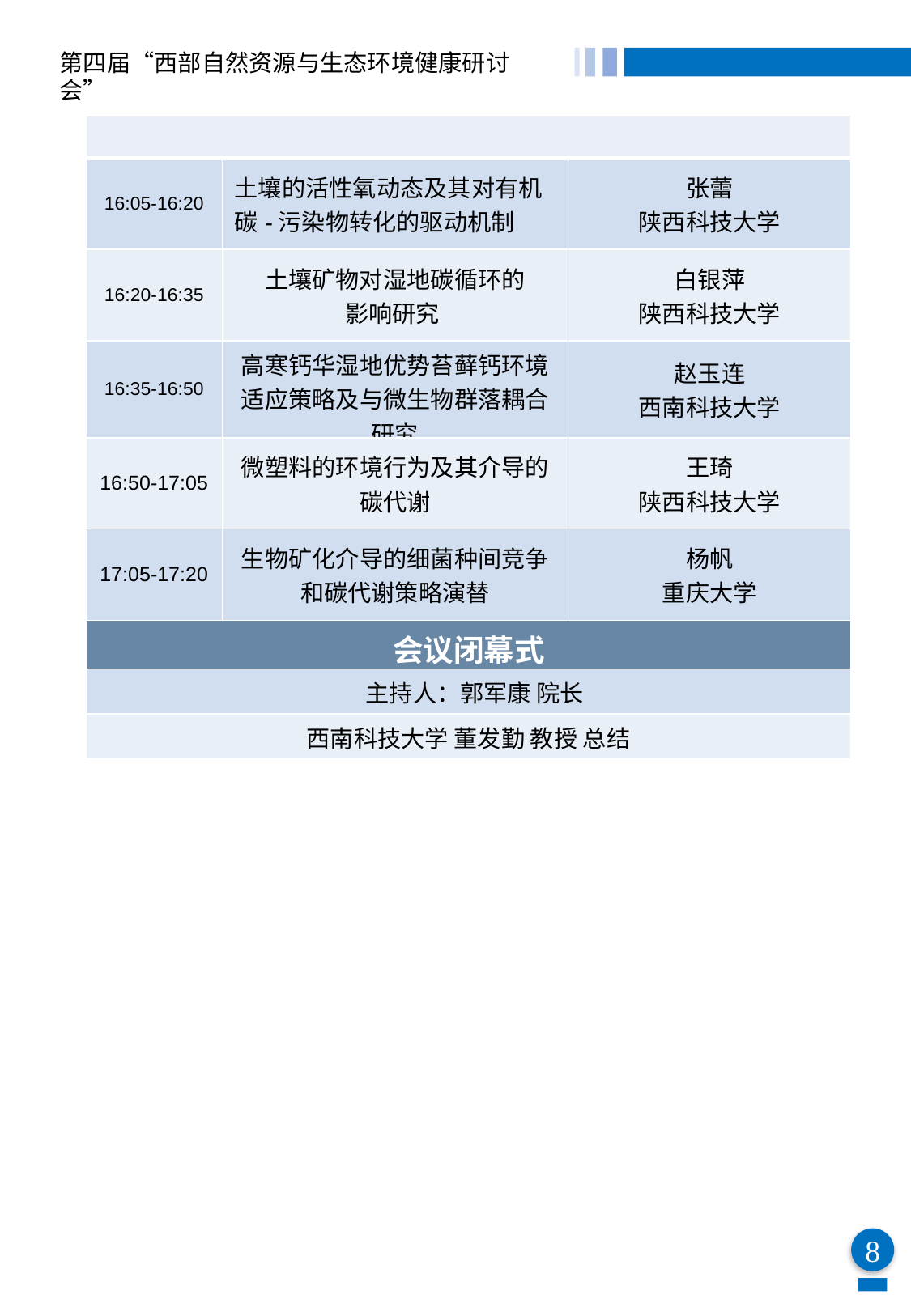

第四届“西部自然资源与生态环境健康研讨会”

8

|  |  |  |
| --- | --- | --- |
| 16:05-16:20 | 土壤的活性氧动态及其对有机碳-污染物转化的驱动机制 | 张蕾 陕西科技大学 |
| 16:20-16:35 | 土壤矿物对湿地碳循环的 影响研究 | 白银萍 陕西科技大学 |
| 16:35-16:50 | 高寒钙华湿地优势苔藓钙环境适应策略及与微生物群落耦合研究 | 赵玉连 西南科技大学 |
| 16:50-17:05 | 微塑料的环境行为及其介导的碳代谢 | 王琦 陕西科技大学 |
| 17:05-17:20 | 生物矿化介导的细菌种间竞争和碳代谢策略演替 | 杨帆 重庆大学 |
| 会议闭幕式 |  |  |
| 主持人：郭军康 院长 |  |  |
| 西南科技大学 董发勤 教授 总结 |  |  |